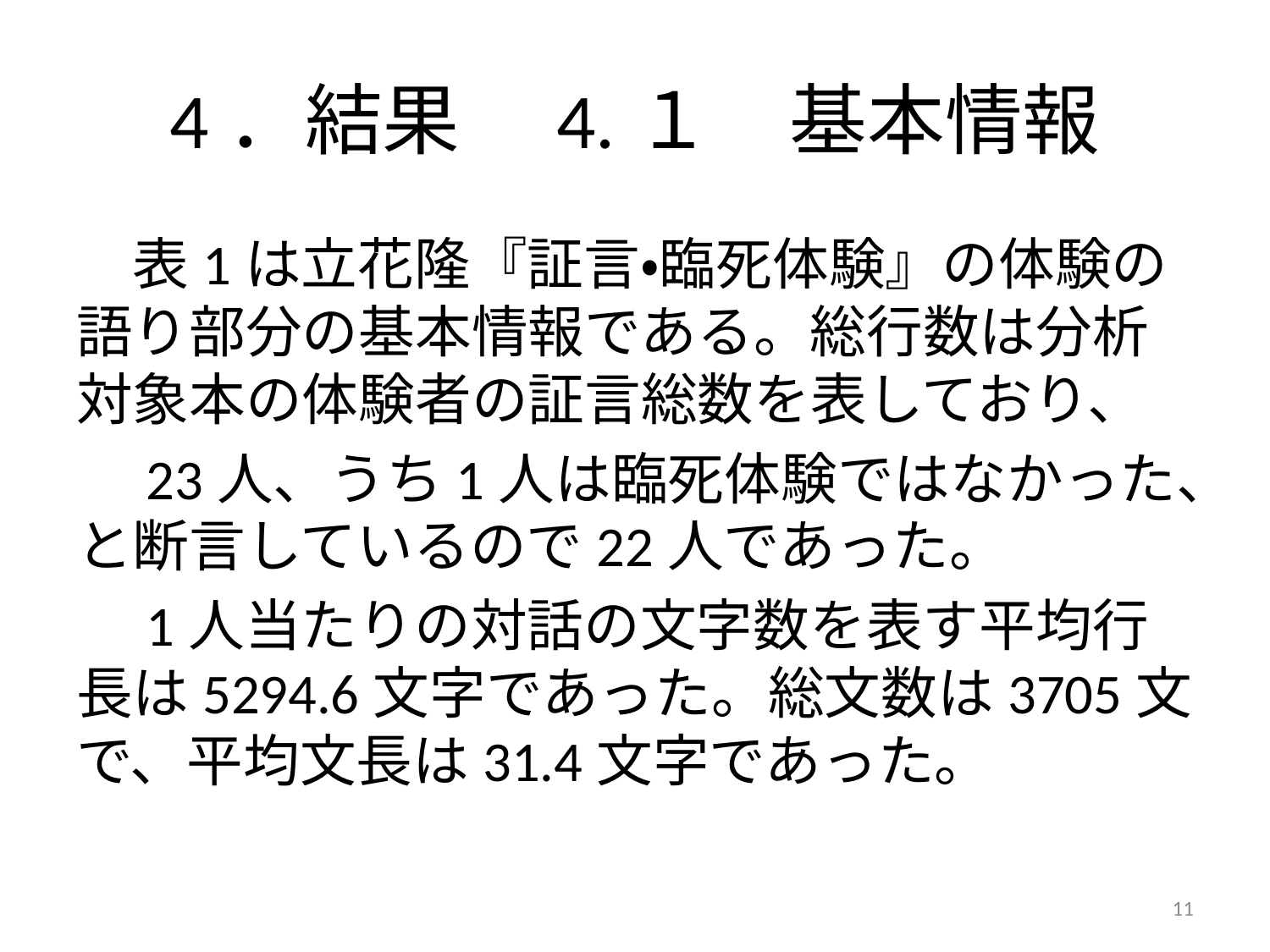

# 4．結果　4.１　基本情報
　表1は立花隆『証言・臨死体験』の体験の語り部分の基本情報である。総行数は分析対象本の体験者の証言総数を表しており、
　23人、うち1人は臨死体験ではなかった、と断言しているので22人であった。
　1人当たりの対話の文字数を表す平均行長は5294.6文字であった。総文数は3705文で、平均文長は31.4文字であった。
11